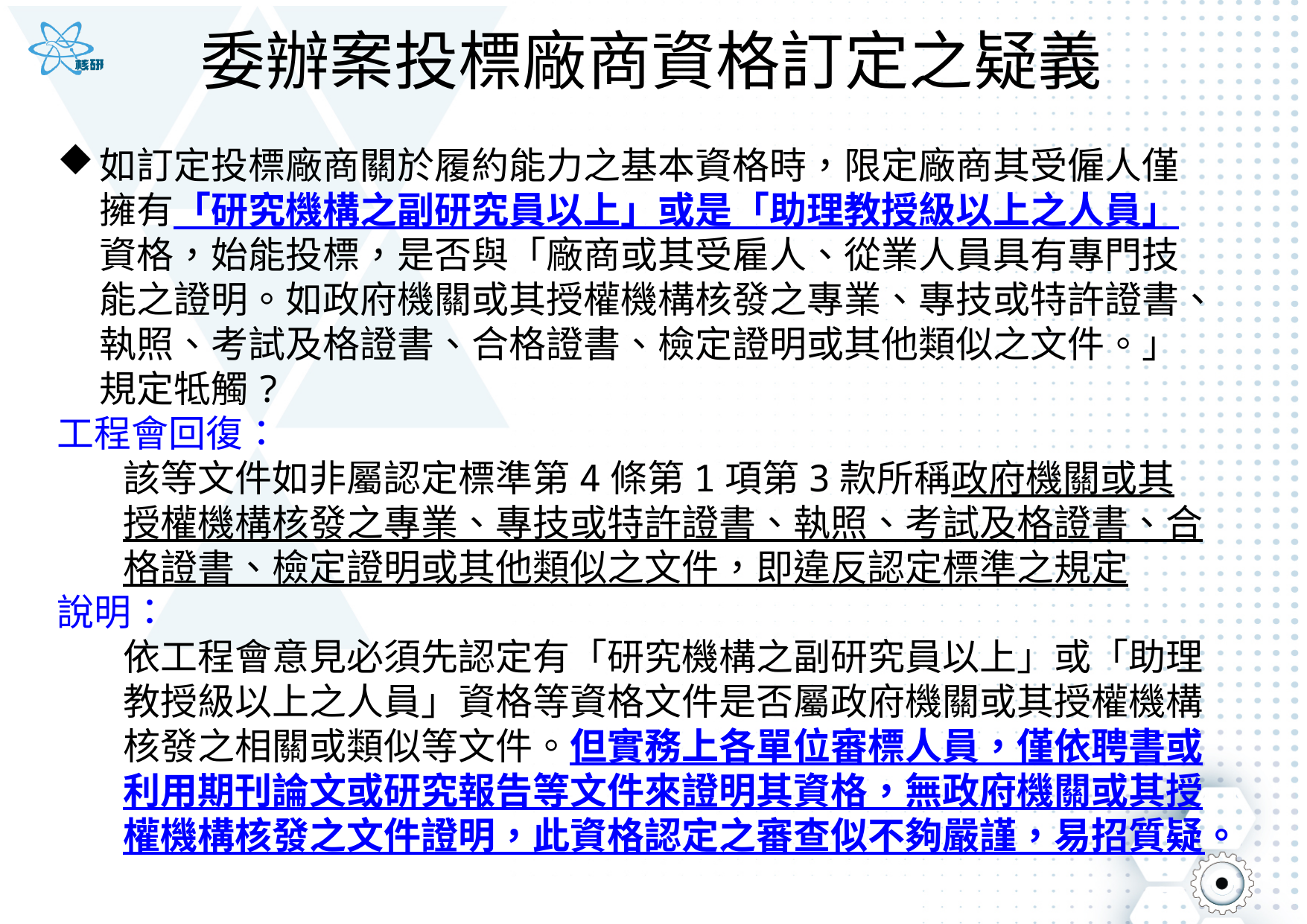

# 委辦案投標廠商資格訂定之疑義
如訂定投標廠商關於履約能力之基本資格時，限定廠商其受僱人僅擁有「研究機構之副研究員以上」或是「助理教授級以上之人員」資格，始能投標，是否與「廠商或其受雇人、從業人員具有專門技能之證明。如政府機關或其授權機構核發之專業、專技或特許證書、執照、考試及格證書、合格證書、檢定證明或其他類似之文件。」規定牴觸?
工程會回復：
該等文件如非屬認定標準第4條第1項第3款所稱政府機關或其授權機構核發之專業、專技或特許證書、執照、考試及格證書、合格證書、檢定證明或其他類似之文件，即違反認定標準之規定
說明：
依工程會意見必須先認定有「研究機構之副研究員以上」或「助理教授級以上之人員」資格等資格文件是否屬政府機關或其授權機構核發之相關或類似等文件。但實務上各單位審標人員，僅依聘書或利用期刊論文或研究報告等文件來證明其資格，無政府機關或其授權機構核發之文件證明，此資格認定之審查似不夠嚴謹，易招質疑。